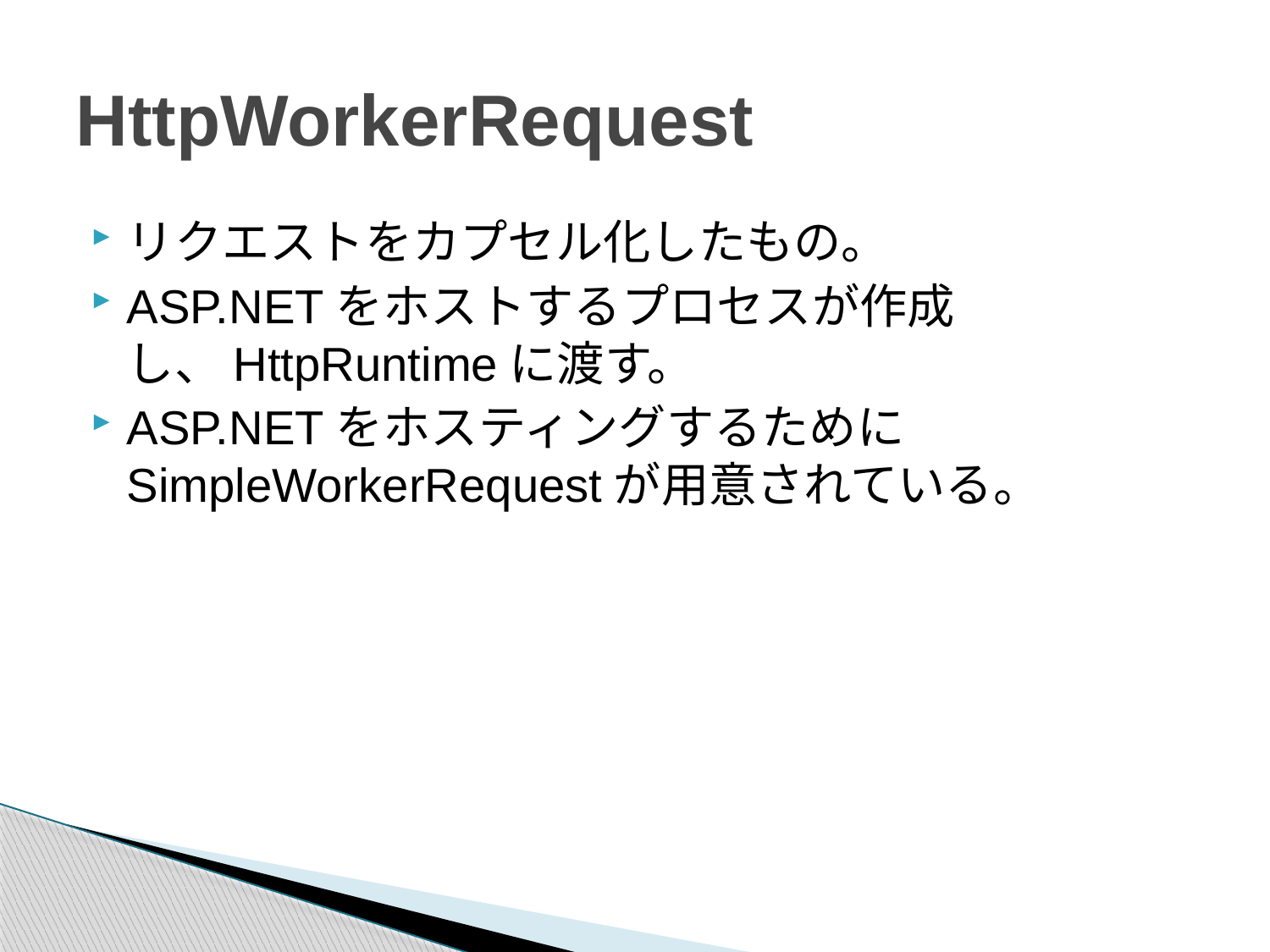

# HttpWorkerRequest
リクエストをカプセル化したもの。
ASP.NETをホストするプロセスが作成し、HttpRuntimeに渡す。
ASP.NETをホスティングするためにSimpleWorkerRequestが用意されている。